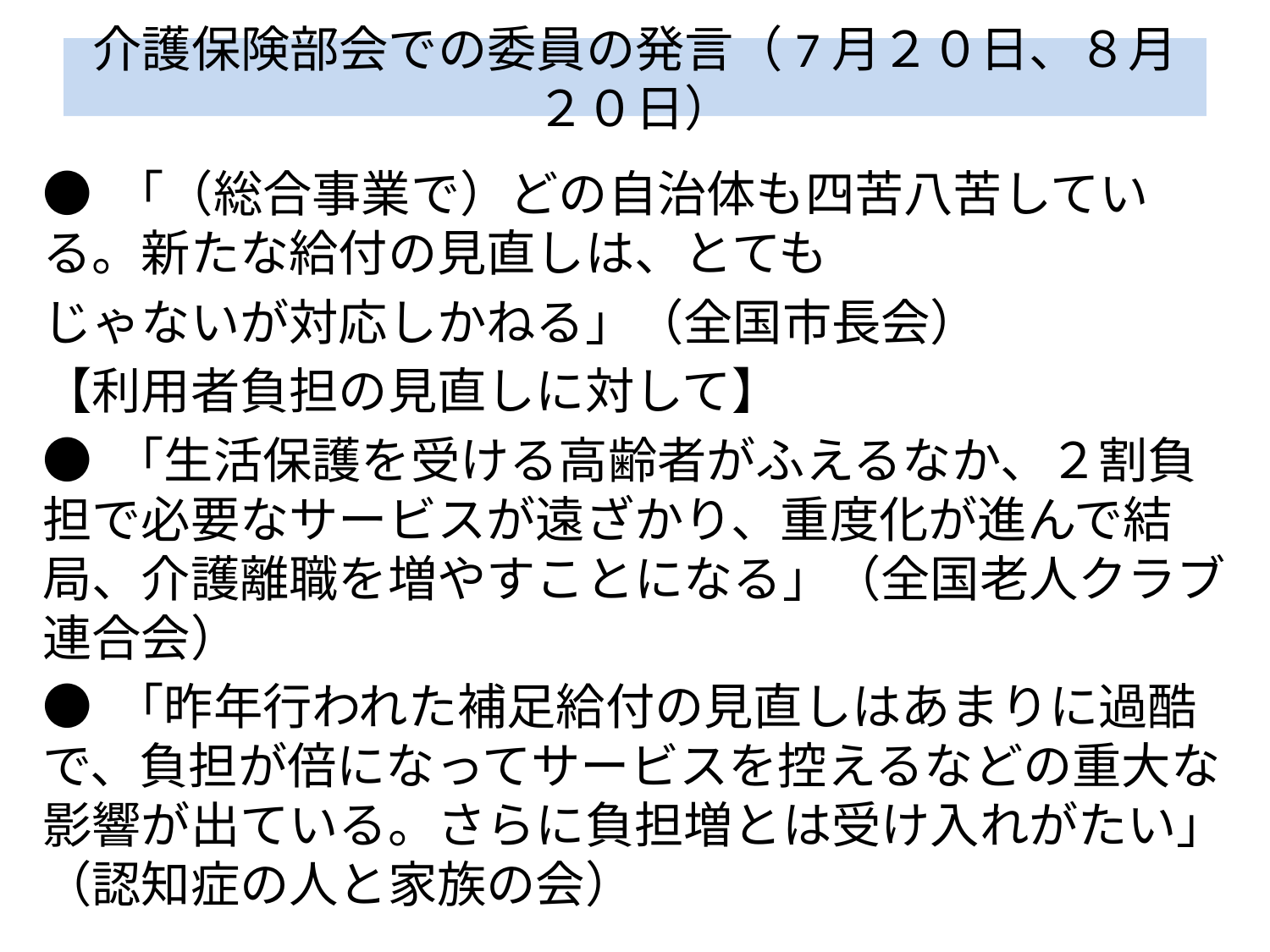

# 介護保険部会での委員の発言（7月２０日、８月２０日）
● 「（総合事業で）どの自治体も四苦八苦している。新たな給付の見直しは、とても
じゃないが対応しかねる」（全国市長会）
【利用者負担の見直しに対して】
● 「生活保護を受ける高齢者がふえるなか、２割負担で必要なサービスが遠ざかり、重度化が進んで結局、介護離職を増やすことになる」（全国老人クラブ連合会）
● 「昨年行われた補足給付の見直しはあまりに過酷で、負担が倍になってサービスを控えるなどの重大な影響が出ている。さらに負担増とは受け入れがたい」（認知症の人と家族の会）